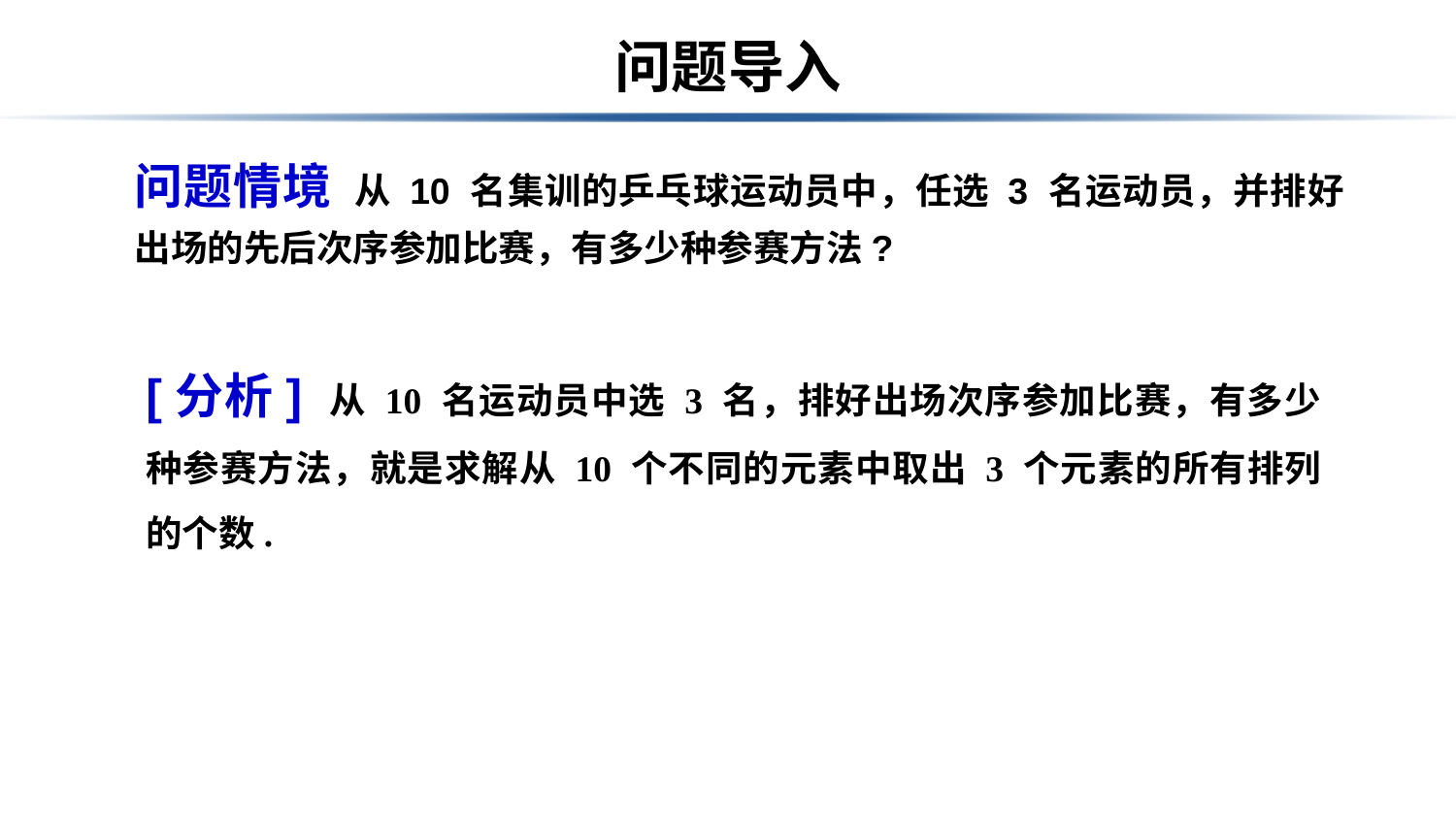

# 问题导入
问题情境  从 10 名集训的乒乓球运动员中，任选 3 名运动员，并排好出场的先后次序参加比赛，有多少种参赛方法?
[分析] 从 10 名运动员中选 3 名，排好出场次序参加比赛，有多少种参赛方法，就是求解从 10 个不同的元素中取出 3 个元素的所有排列的个数.